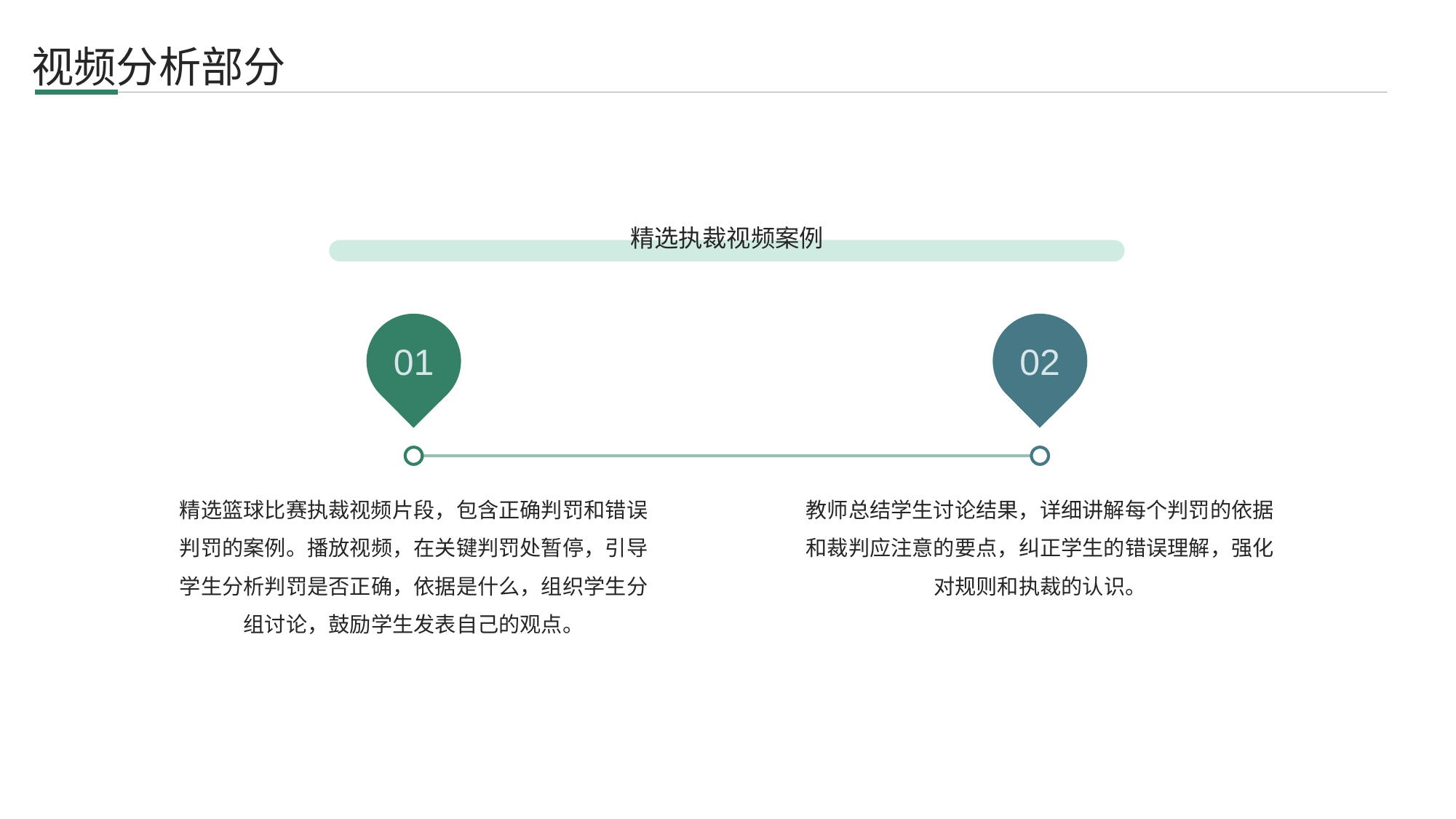

视频分析部分
精选执裁视频案例

01
02

精选篮球比赛执裁视频片段，包含正确判罚和错误判罚的案例。播放视频，在关键判罚处暂停，引导学生分析判罚是否正确，依据是什么，组织学生分组讨论，鼓励学生发表自己的观点。
教师总结学生讨论结果，详细讲解每个判罚的依据和裁判应注意的要点，纠正学生的错误理解，强化对规则和执裁的认识。